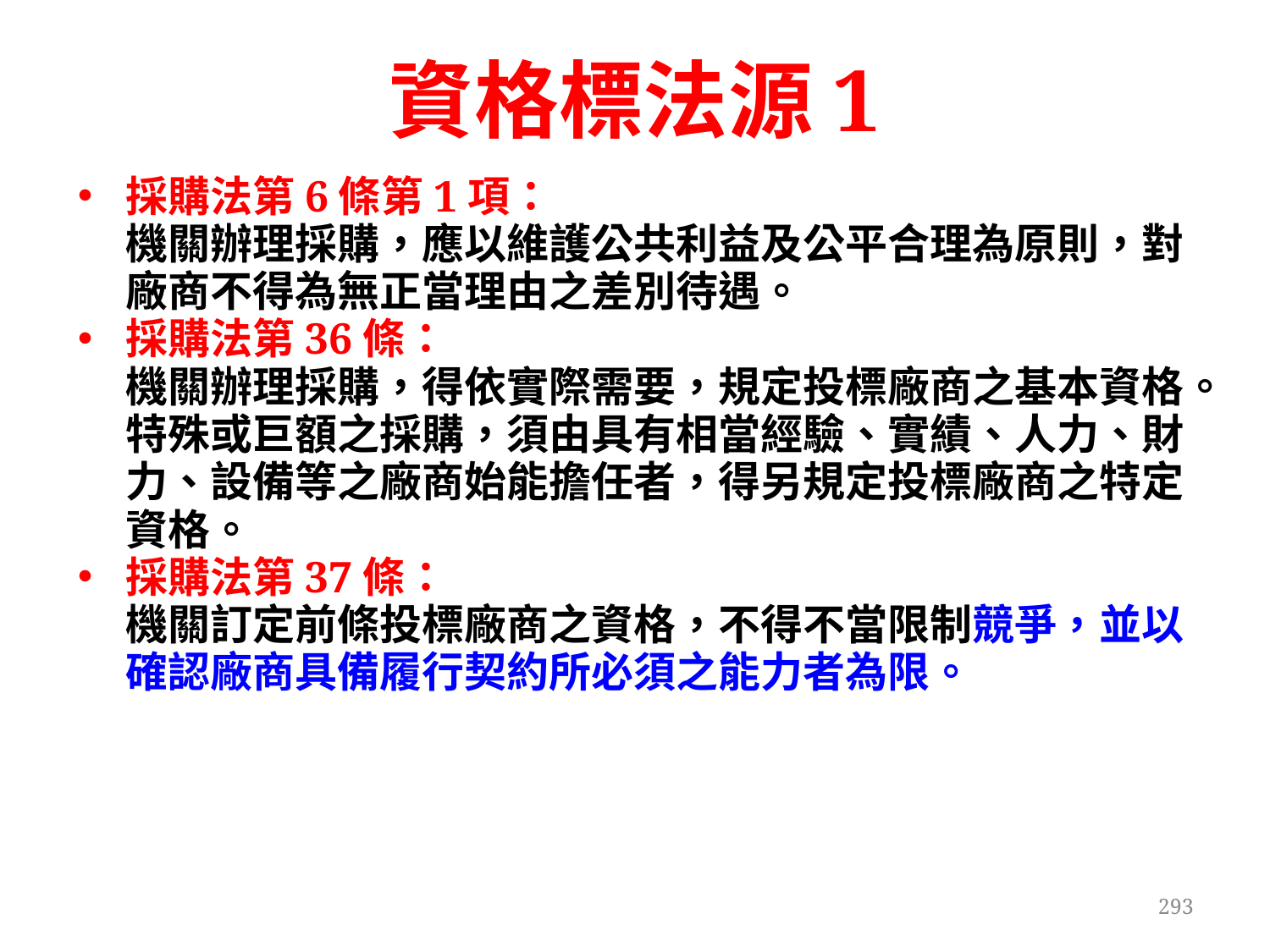

# 資格標法源1
採購法第6條第1項：
機關辦理採購，應以維護公共利益及公平合理為原則，對廠商不得為無正當理由之差別待遇。
採購法第36條：
機關辦理採購，得依實際需要，規定投標廠商之基本資格。特殊或巨額之採購，須由具有相當經驗、實績、人力、財力、設備等之廠商始能擔任者，得另規定投標廠商之特定資格。
採購法第37條：
機關訂定前條投標廠商之資格，不得不當限制競爭，並以確認廠商具備履行契約所必須之能力者為限。
293